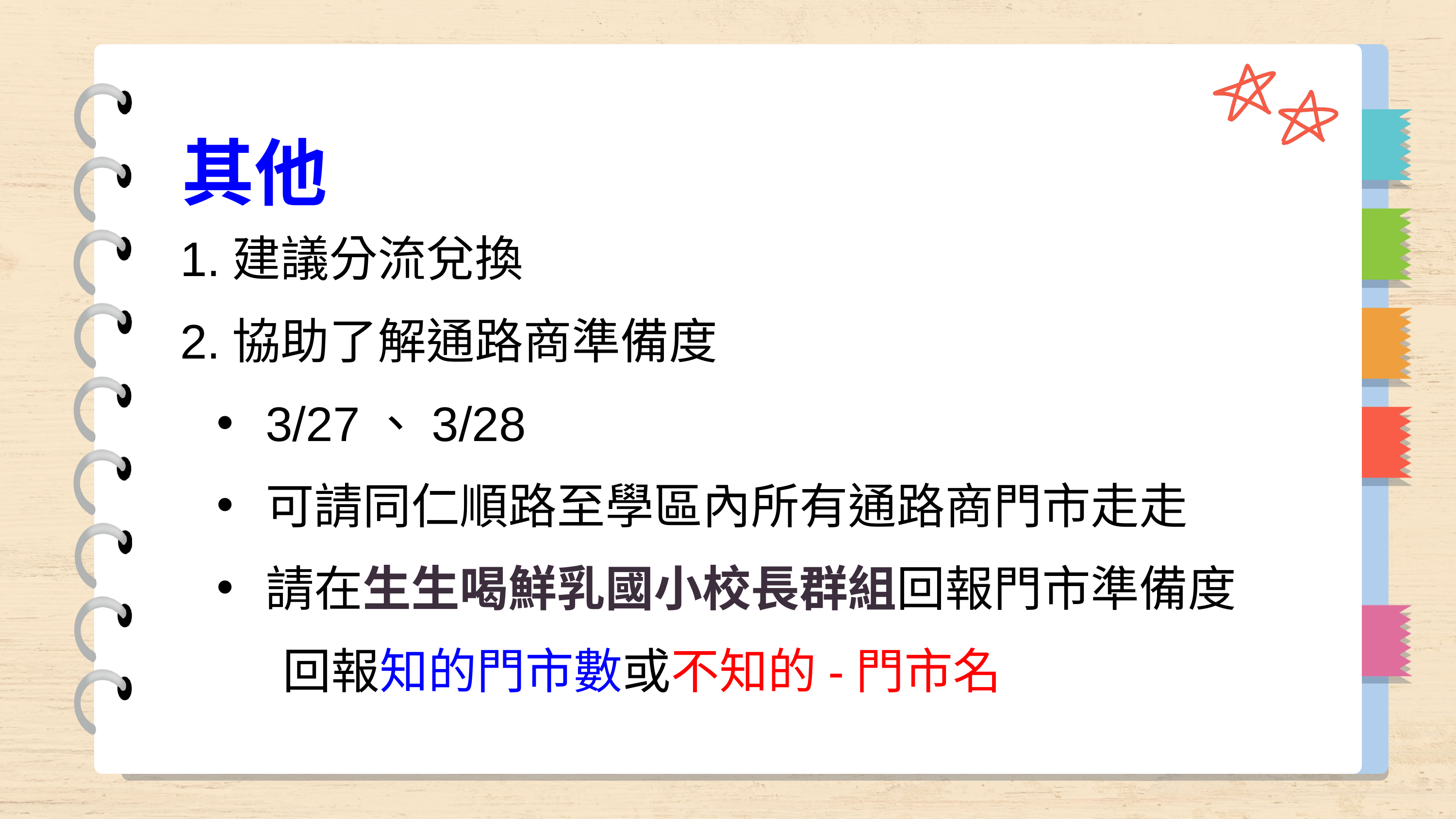

其他
1.建議分流兌換
2.協助了解通路商準備度
3/27、3/28
可請同仁順路至學區內所有通路商門市走走
請在生生喝鮮乳國小校長群組回報門市準備度
     回報知的門市數或不知的-門市名